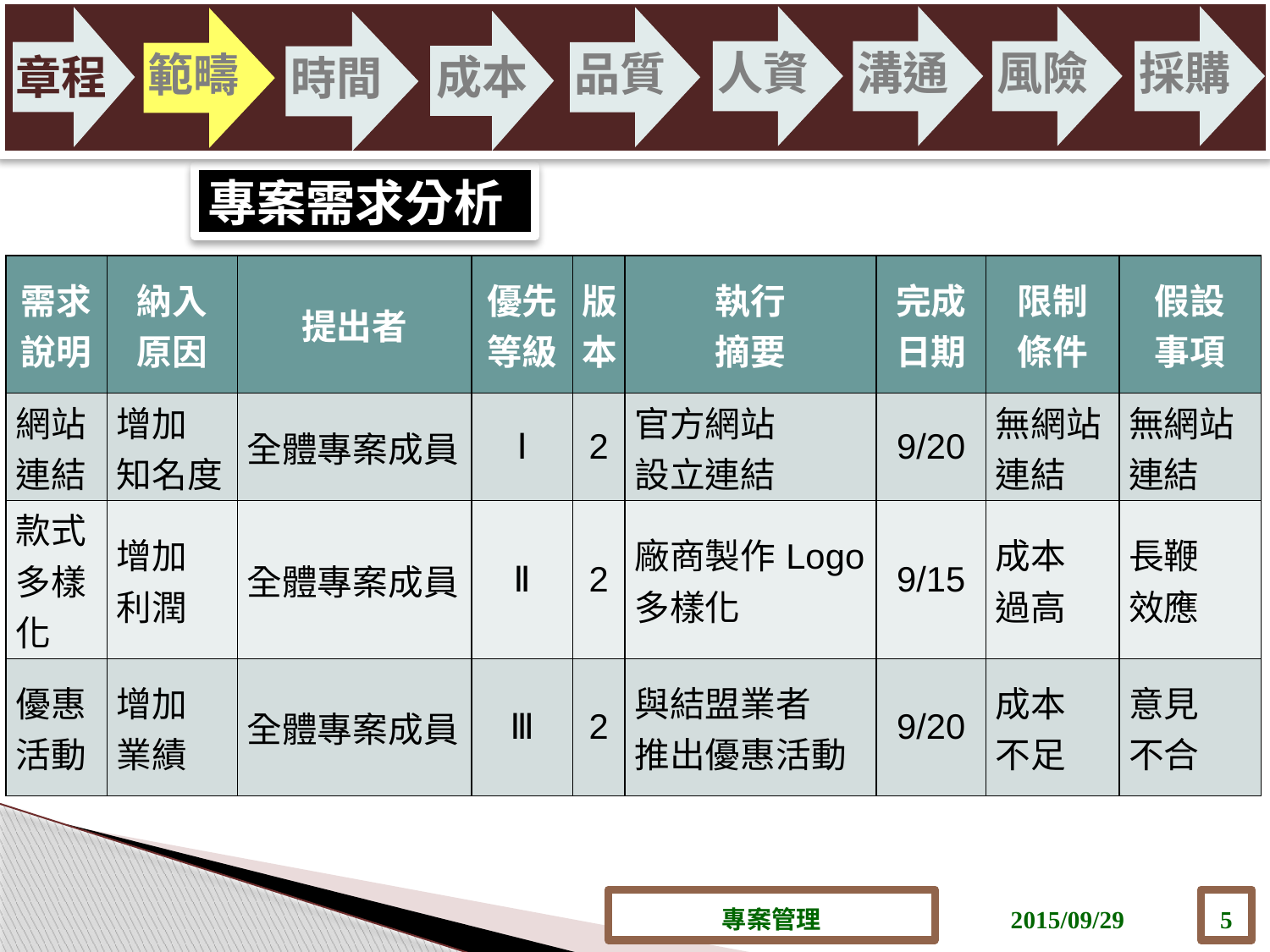

人資
溝通
風險
採購
品質
範疇
成本
章程
時間
專案需求分析
| 需求說明 | 納入 原因 | 提出者 | 優先 等級 | 版 本 | 執行 摘要 | 完成 日期 | 限制 條件 | 假設 事項 |
| --- | --- | --- | --- | --- | --- | --- | --- | --- |
| 網站 連結 | 增加 知名度 | 全體專案成員 | Ⅰ | 2 | 官方網站 設立連結 | 9/20 | 無網站 連結 | 無網站連結 |
| 款式 多樣化 | 增加 利潤 | 全體專案成員 | Ⅱ | 2 | 廠商製作Logo 多樣化 | 9/15 | 成本 過高 | 長鞭 效應 |
| 優惠 活動 | 增加 業績 | 全體專案成員 | Ⅲ | 2 | 與結盟業者 推出優惠活動 | 9/20 | 成本 不足 | 意見 不合 |
專案管理
2015/09/29
5